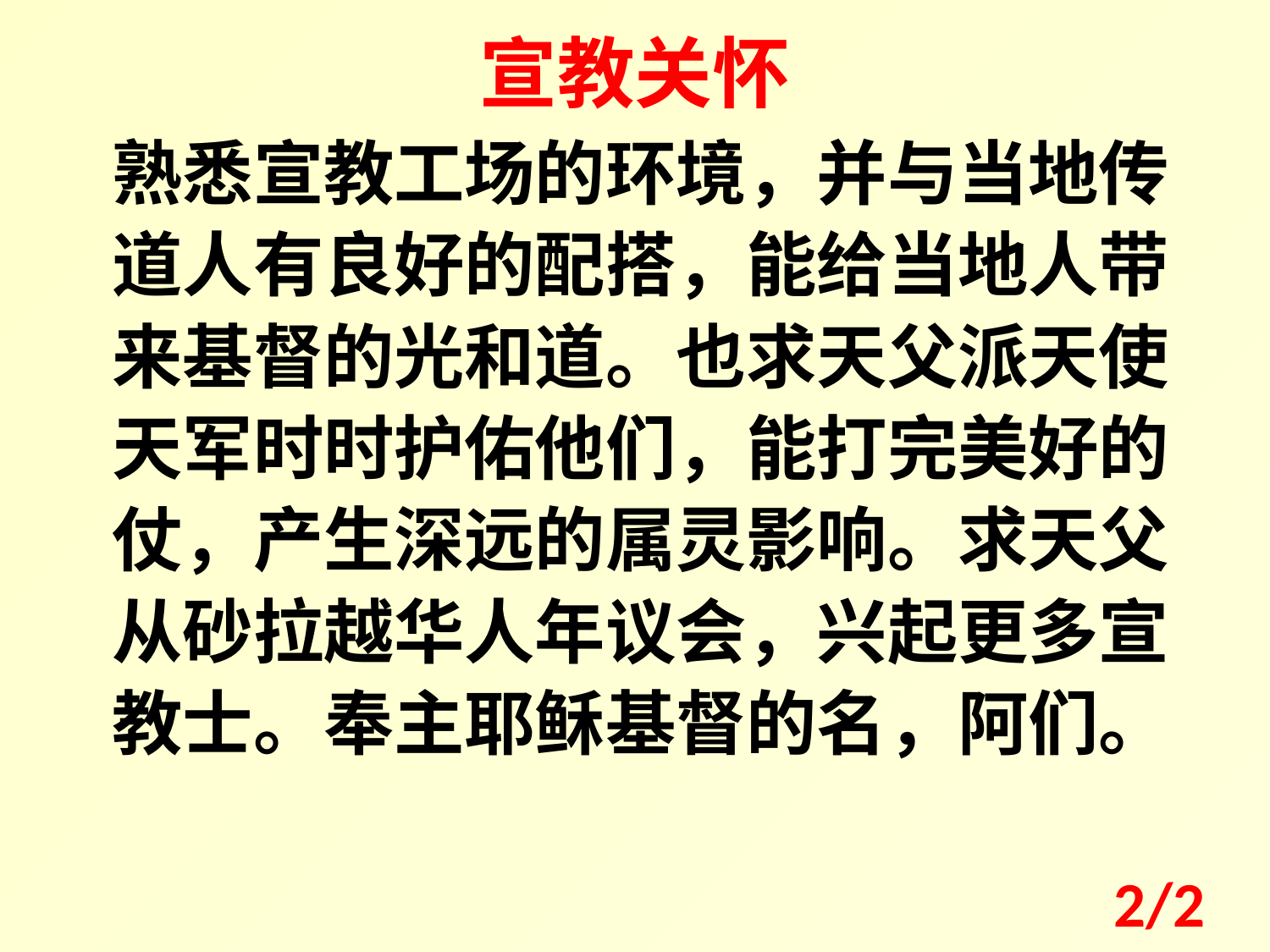

宣教关怀
熟悉宣教工场的环境，并与当地传道人有良好的配搭，能给当地人带来基督的光和道。也求天父派天使天军时时护佑他们，能打完美好的仗，产生深远的属灵影响。求天父从砂拉越华人年议会，兴起更多宣教士。奉主耶稣基督的名，阿们。
2/2